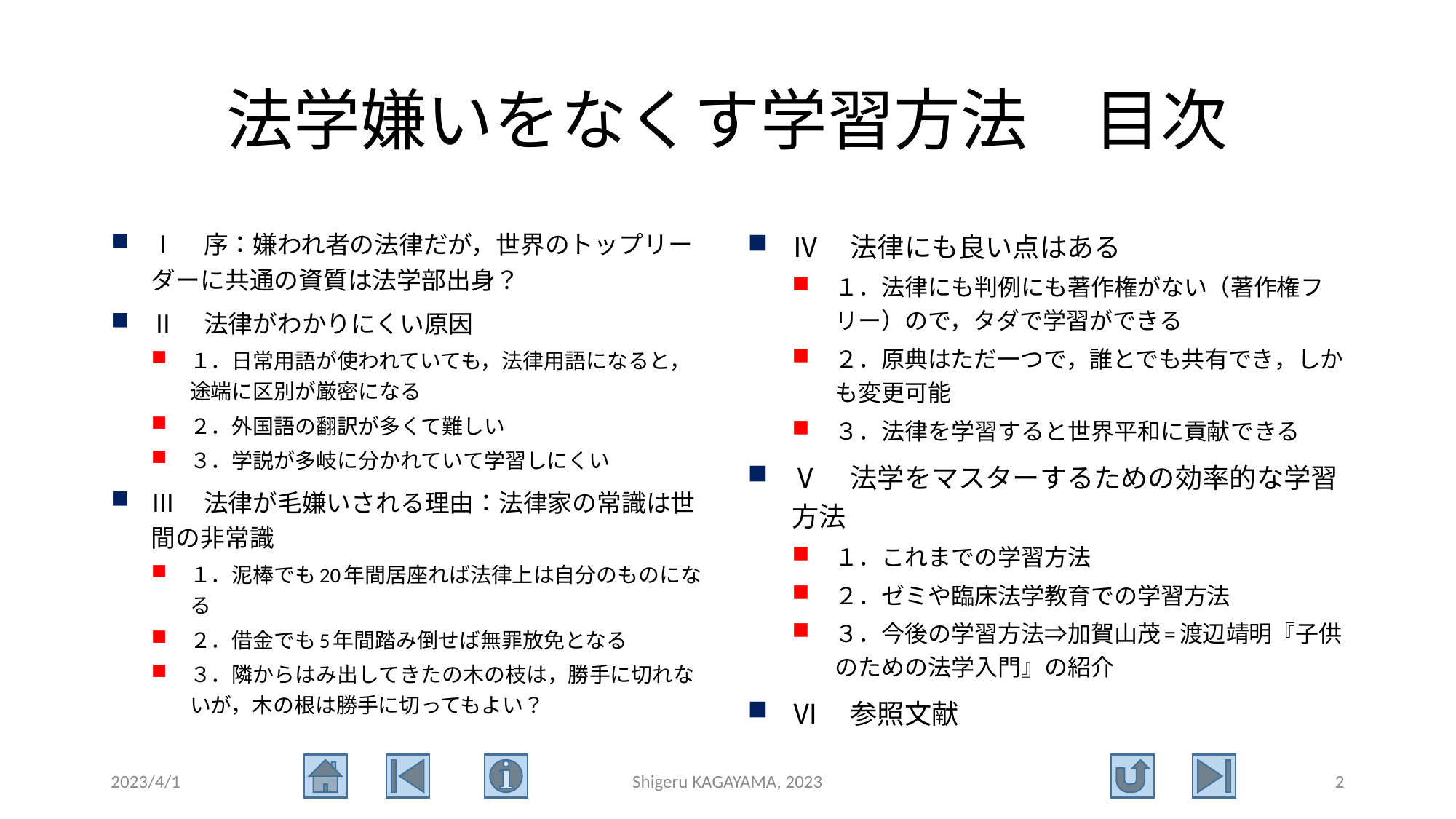

# 法学嫌いをなくす学習方法　目次
Ⅰ　序：嫌われ者の法律だが，世界のトップリーダーに共通の資質は法学部出身？
Ⅱ　法律がわかりにくい原因
１．日常用語が使われていても，法律用語になると，途端に区別が厳密になる
２．外国語の翻訳が多くて難しい
３．学説が多岐に分かれていて学習しにくい
Ⅲ　法律が毛嫌いされる理由：法律家の常識は世間の非常識
１．泥棒でも20年間居座れば法律上は自分のものになる
２．借金でも5年間踏み倒せば無罪放免となる
３．隣からはみ出してきたの木の枝は，勝手に切れないが，木の根は勝手に切ってもよい？

Ⅳ　法律にも良い点はある
１．法律にも判例にも著作権がない（著作権フリー）ので，タダで学習ができる
２．原典はただ一つで，誰とでも共有でき，しかも変更可能
３．法律を学習すると世界平和に貢献できる
Ⅴ　法学をマスターするための効率的な学習方法
１．これまでの学習方法
２．ゼミや臨床法学教育での学習方法
３．今後の学習方法⇒加賀山茂=渡辺靖明『子供のための法学入門』の紹介
Ⅵ　参照文献
2023/4/1
Shigeru KAGAYAMA, 2023
2